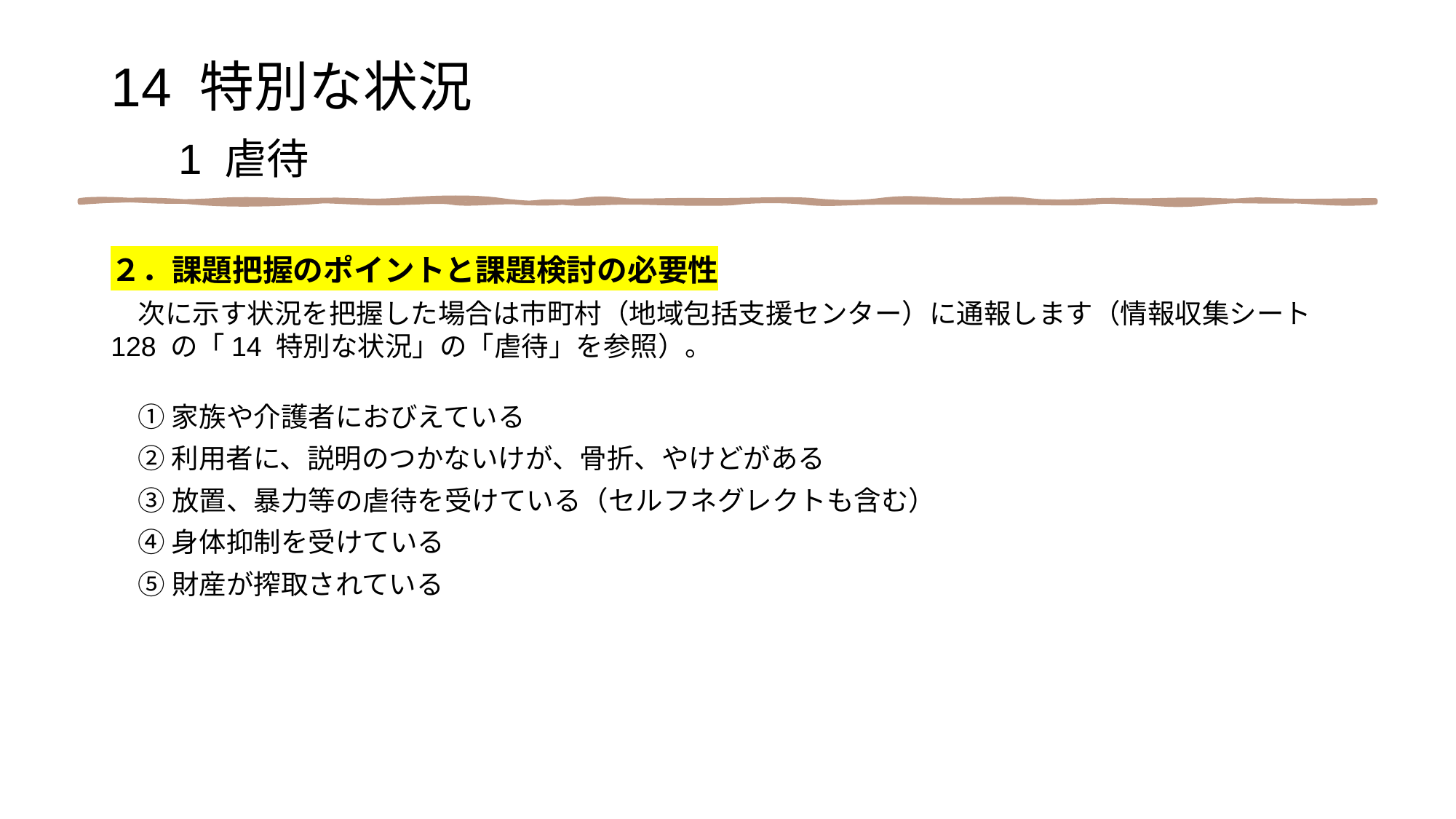

14 特別な状況
　1 虐待

２．課題把握のポイントと課題検討の必要性
　次に示す状況を把握した場合は市町村（地域包括支援センター）に通報します（情報収集シート128 の「14 特別な状況」の「虐待」を参照）。

　① 家族や介護者におびえている
　② 利用者に、説明のつかないけが、骨折、やけどがある
　③ 放置、暴力等の虐待を受けている（セルフネグレクトも含む）
　④ 身体抑制を受けている
　⑤ 財産が搾取されている